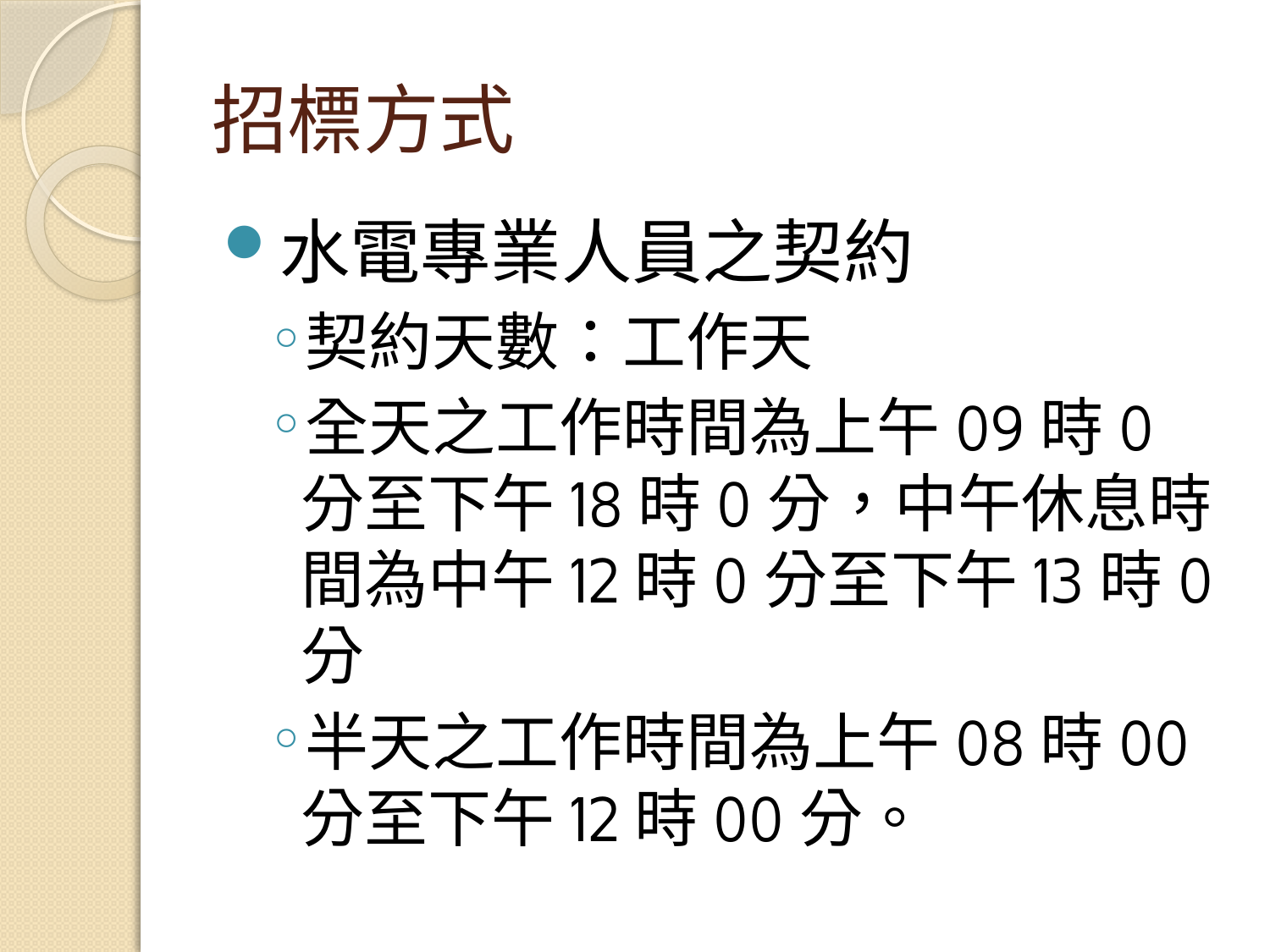

# 招標方式
水電專業人員之契約
契約天數：工作天
全天之工作時間為上午09時0分至下午18時0分，中午休息時間為中午12時0分至下午13時0分
半天之工作時間為上午08時00分至下午12時00分。